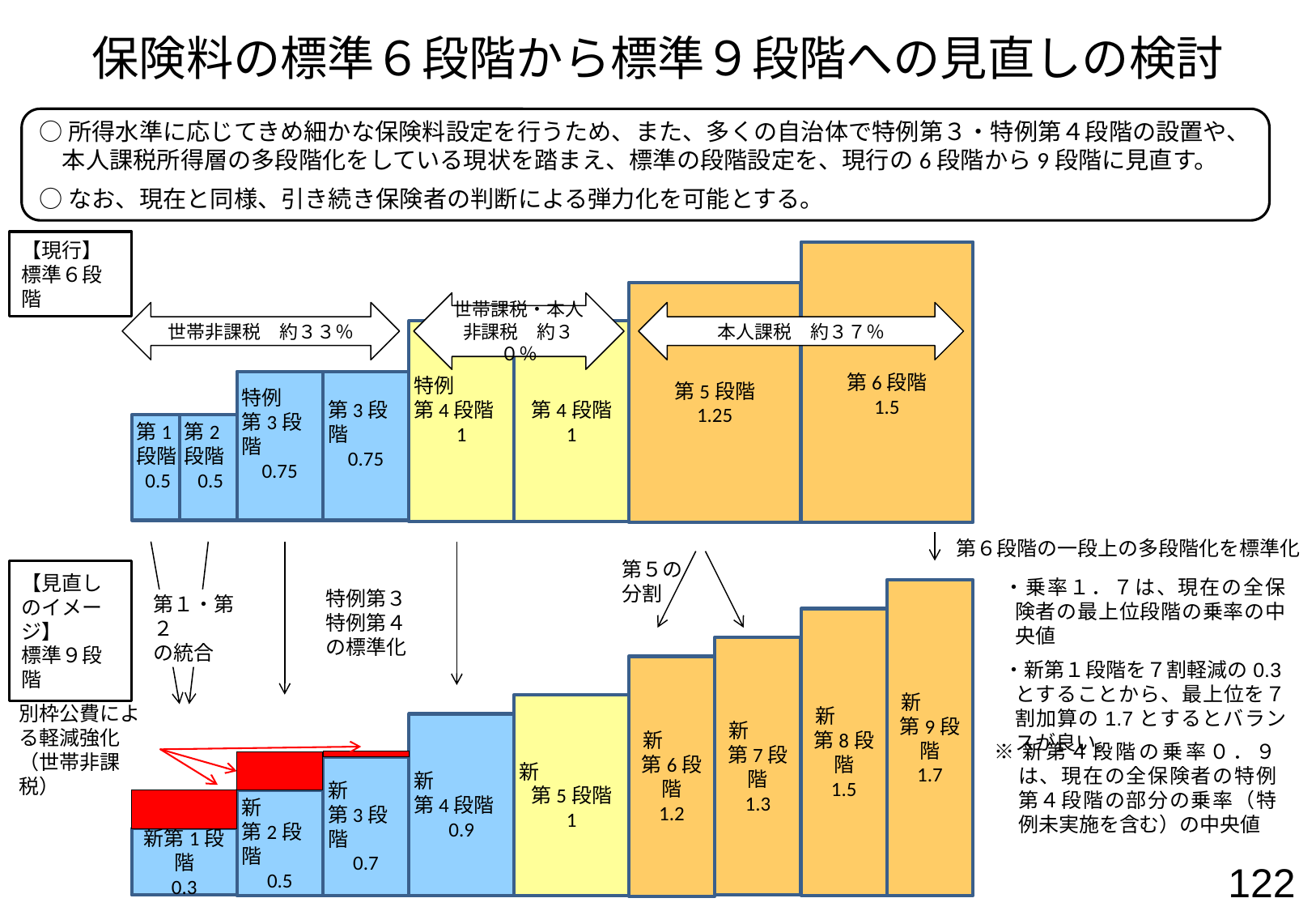

保険料の標準６段階から標準９段階への見直しの検討
○所得水準に応じてきめ細かな保険料設定を行うため、また、多くの自治体で特例第３・特例第４段階の設置や、本人課税所得層の多段階化をしている現状を踏まえ、標準の段階設定を、現行の6段階から9段階に見直す。
○なお、現在と同様、引き続き保険者の判断による弾力化を可能とする。
【現行】
標準６段階

第6段階
1.5
第5段階
1.25
世帯課税・本人非課税　約３０％
世帯非課税　約３３％
本人課税　約３７％
特例
第4段階
1

第4段階
1
特例
第3段階
0.75

第3段階
0.75

第1
段階
0.5

第2
段階
0.5

第６段階の一段上の多段階化を標準化
第５の
分割
【見直しのイメージ】
標準９段階
・乗率１．７は、現在の全保険者の最上位段階の乗率の中央値
・新第１段階を７割軽減の0.3とすることから、最上位を７割加算の1.7とするとバランスが良い。
 新
第9段階
1.7
特例第３特例第４の標準化
第１・第２
の統合
 新
第8段階
1.5
 新
第7段階
1.3
 新
第6段階
1.2
新
第5段階
1
別枠公費による軽減強化
（世帯非課税）
新
第4段階
0.9
※新第４段階の乗率０．９は、現在の全保険者の特例第４段階の部分の乗率（特例未実施を含む）の中央値

新
第3段階
0.7

新
第2段階
0.5
新第1段階
0.3
122